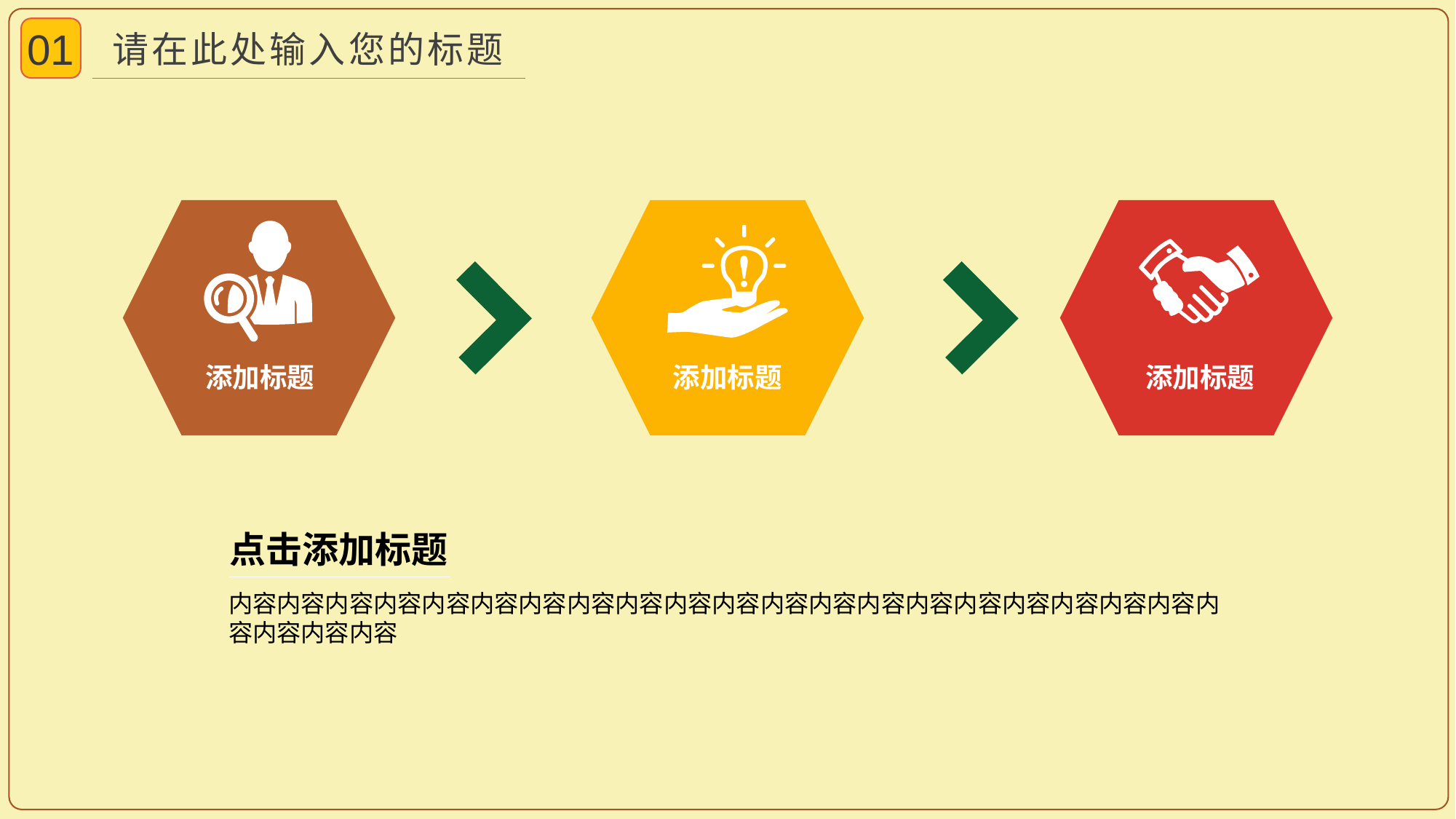

01
请在此处输入您的标题

添加标题
添加标题
添加标题
点击添加标题
内容内容内容内容内容内容内容内容内容内容内容内容内容内容内容内容内容内容内容内容内容内容内容内容